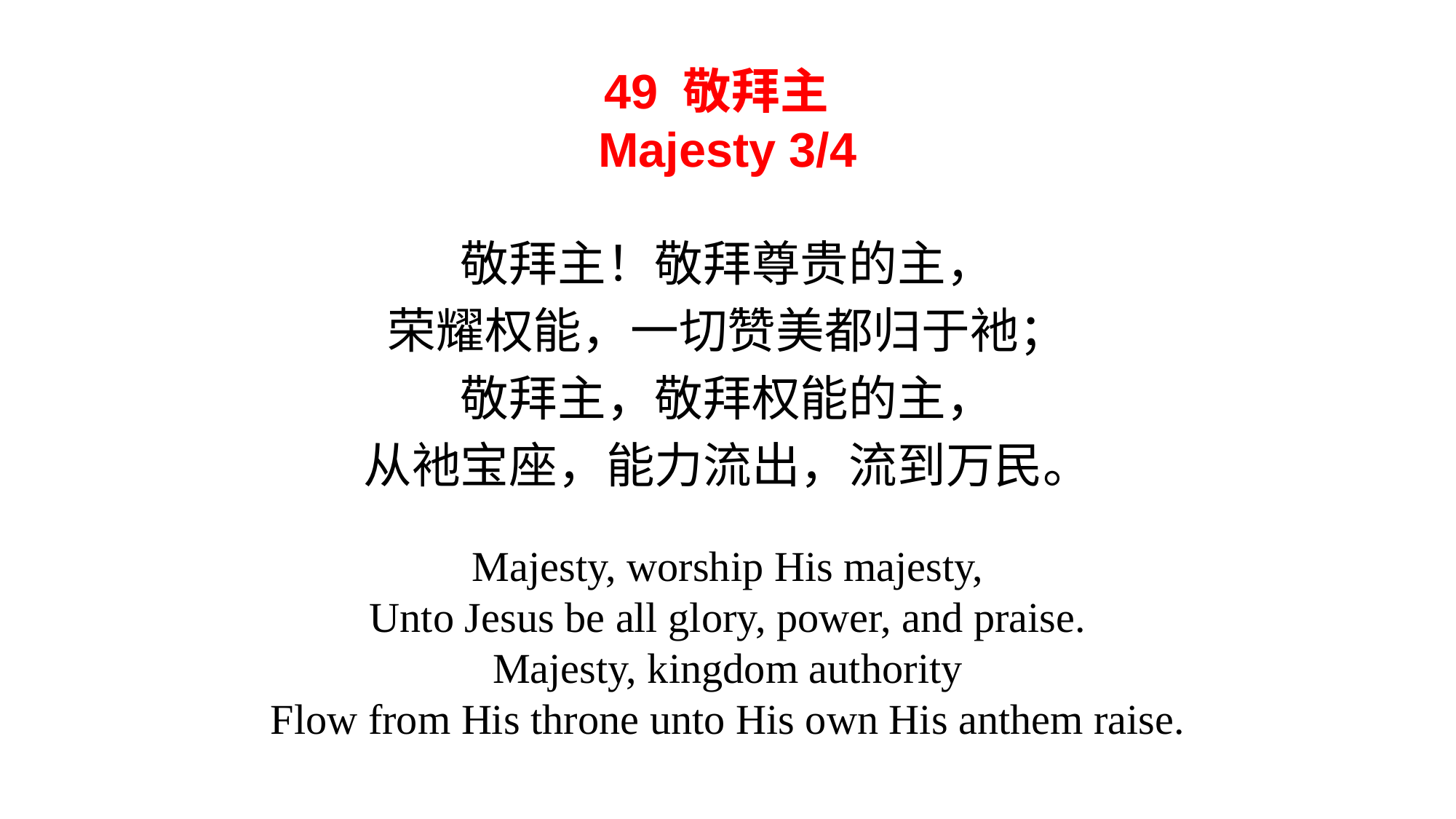

49 敬拜主
Majesty 3/4

敬拜主！敬拜尊贵的主，
荣耀权能，一切赞美都归于衪；
敬拜主，敬拜权能的主，
从衪宝座，能力流出，流到万民。

Majesty, worship His majesty,
Unto Jesus be all glory, power, and praise.
Majesty, kingdom authority
Flow from His throne unto His own His anthem raise.